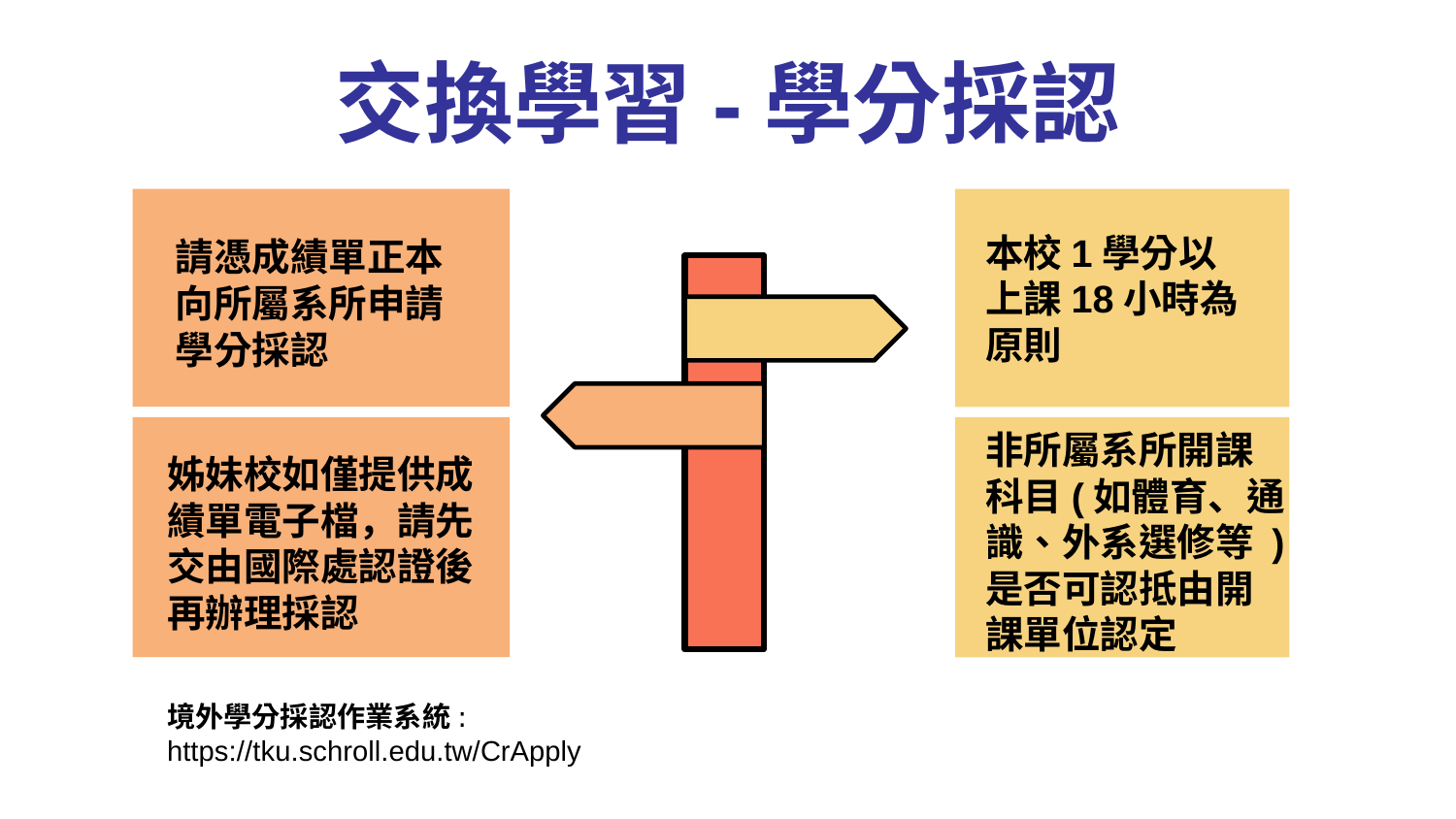

# 交換學習-學分採認

本校1學分以
上課18小時為原則
請憑成績單正本向所屬系所申請學分採認

非所屬系所開課科目(如體育、通識、外系選修等 )是否可認抵由開課單位認定

姊妹校如僅提供成績單電子檔，請先交由國際處認證後再辦理採認

境外學分採認作業系統: https://tku.schroll.edu.tw/CrApply